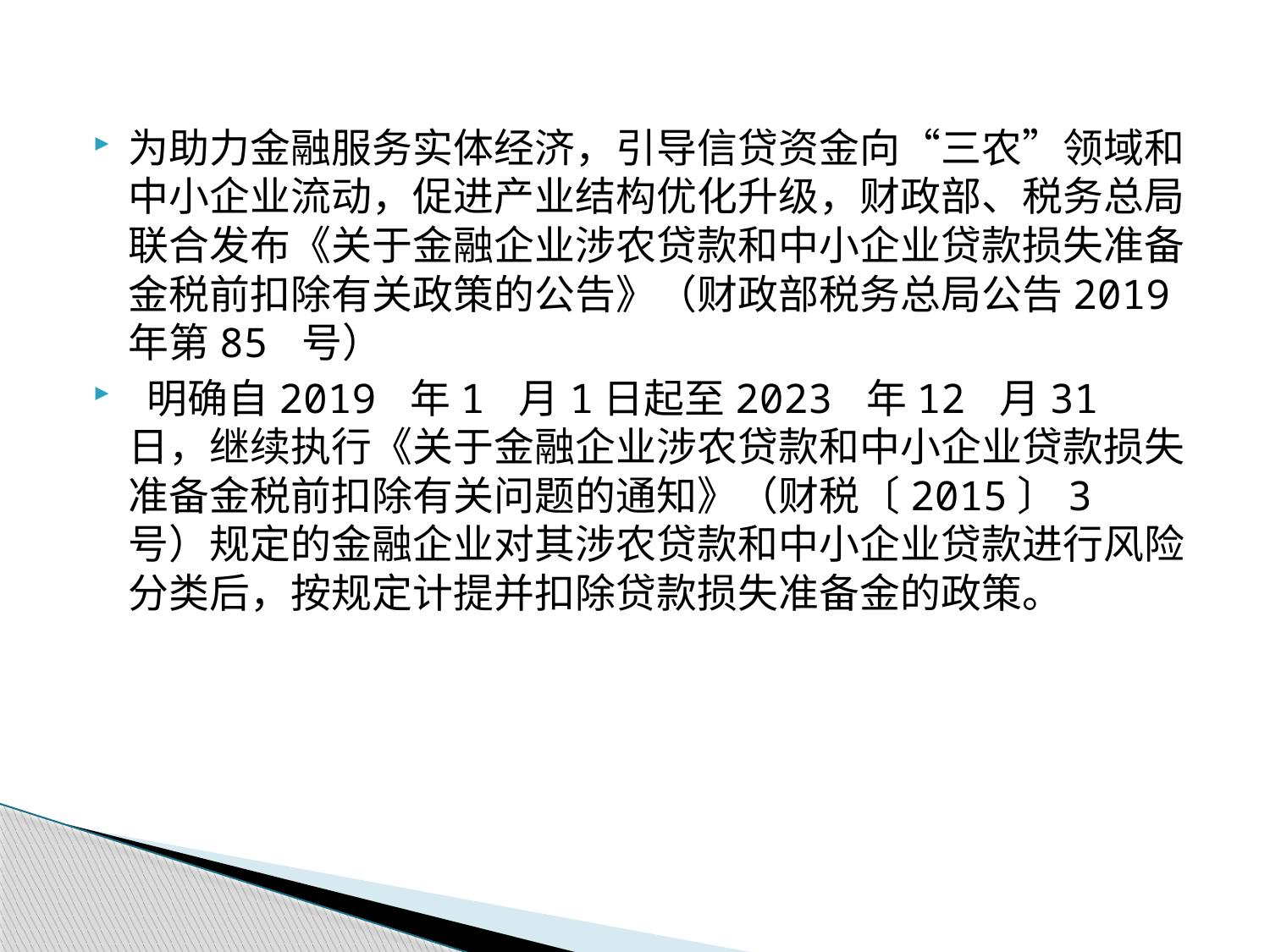

为助力金融服务实体经济，引导信贷资金向“三农”领域和中小企业流动，促进产业结构优化升级，财政部、税务总局联合发布《关于金融企业涉农贷款和中小企业贷款损失准备金税前扣除有关政策的公告》（财政部税务总局公告2019 年第85 号）
 明确自2019 年1 月1日起至2023 年12 月31 日，继续执行《关于金融企业涉农贷款和中小企业贷款损失准备金税前扣除有关问题的通知》（财税〔2015〕3 号）规定的金融企业对其涉农贷款和中小企业贷款进行风险分类后，按规定计提并扣除贷款损失准备金的政策。